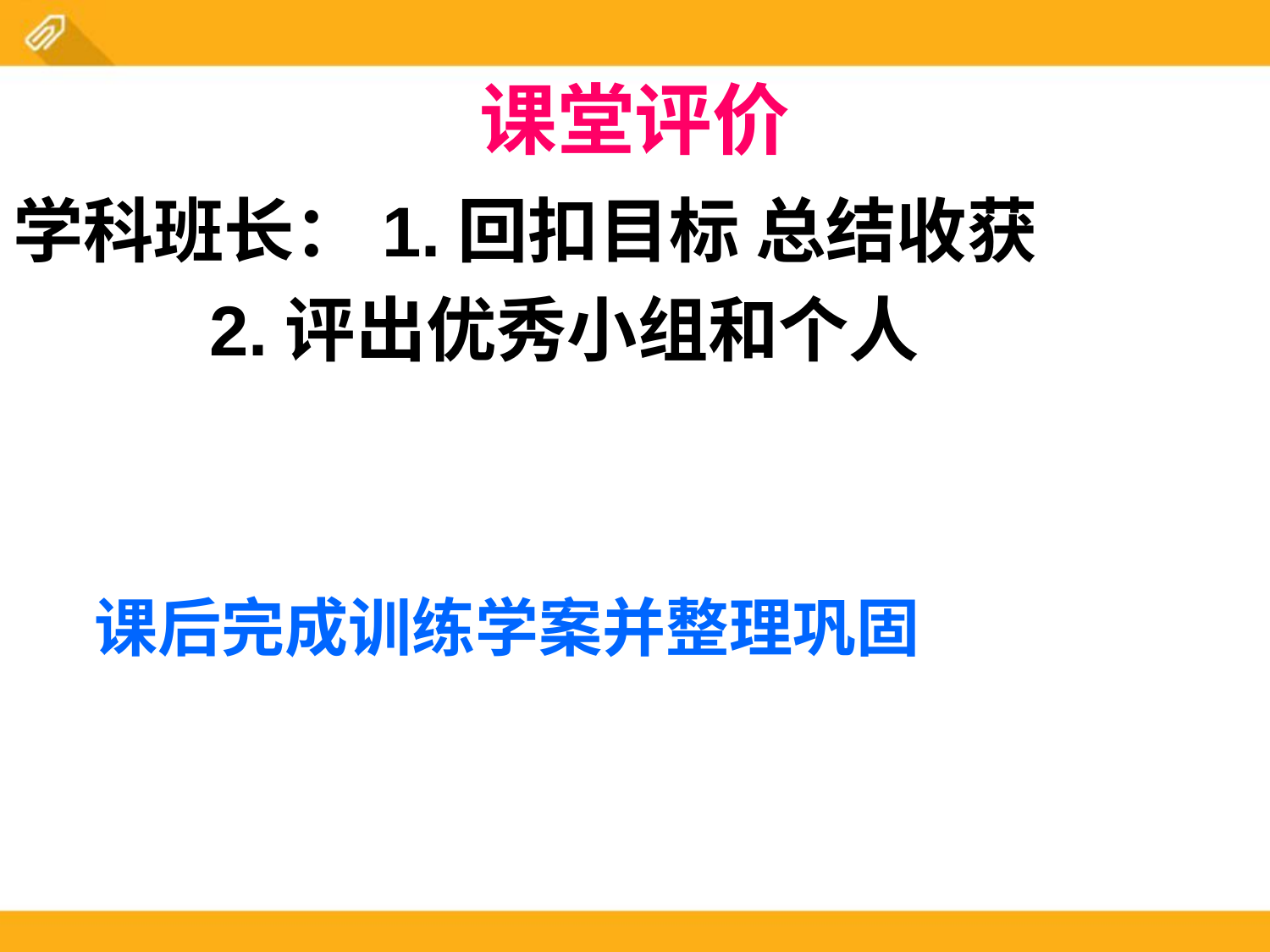

# 课堂评价
学科班长：1.回扣目标 总结收获
          2.评出优秀小组和个人

    课后完成训练学案并整理巩固